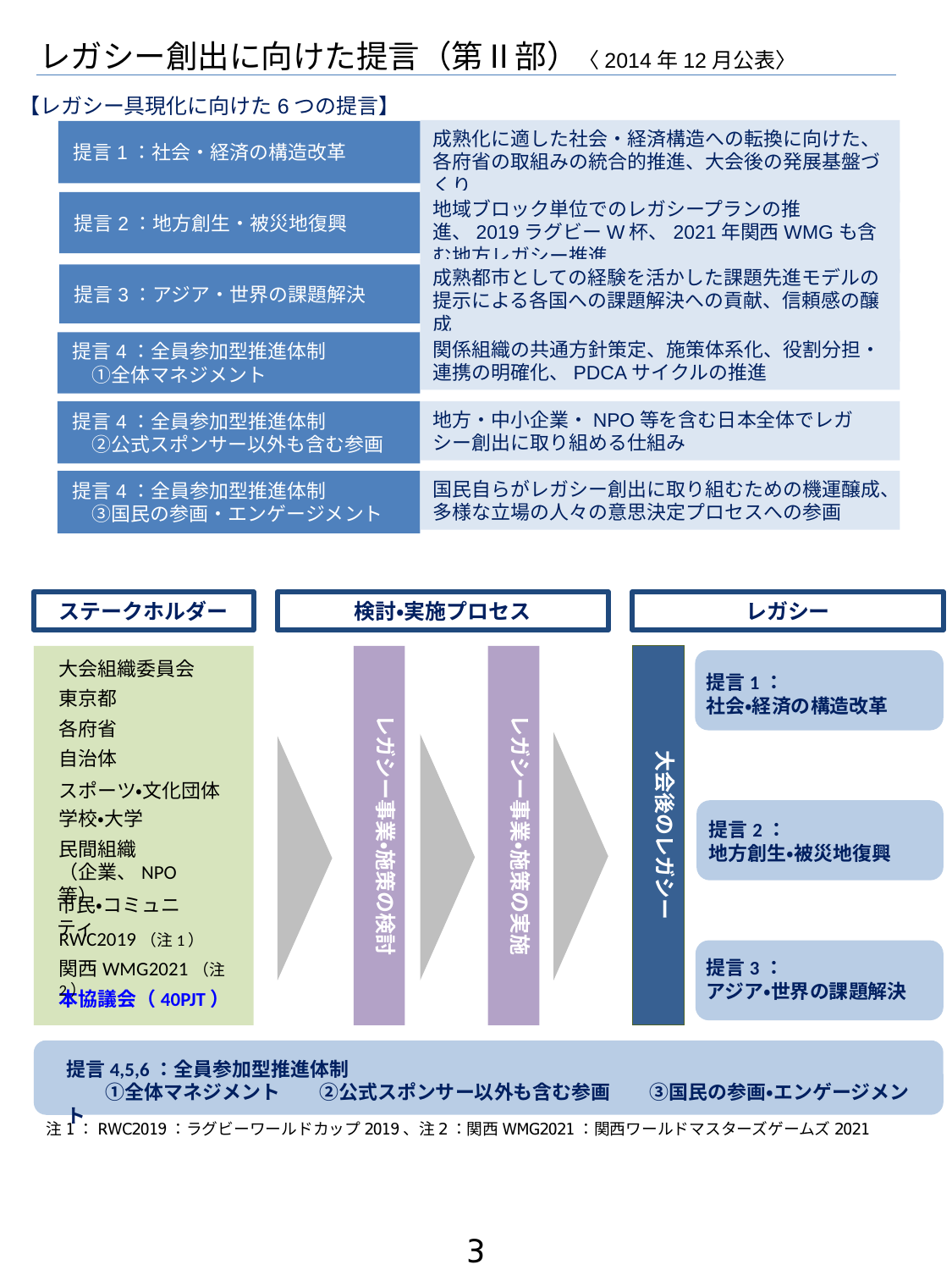

# レガシー創出に向けた提言（第Ⅱ部）〈2014年12月公表〉
【レガシー具現化に向けた6つの提言】
成熟化に適した社会・経済構造への転換に向けた、各府省の取組みの統合的推進、大会後の発展基盤づくり
提言1：社会・経済の構造改革
地域ブロック単位でのレガシープランの推進、2019ラグビーW杯、2021年関西WMGも含む地方レガシー推進
提言2：地方創生・被災地復興
成熟都市としての経験を活かした課題先進モデルの提示による各国への課題解決への貢献、信頼感の醸成
提言3：アジア・世界の課題解決
関係組織の共通方針策定、施策体系化、役割分担・連携の明確化、PDCAサイクルの推進
提言4：全員参加型推進体制
　①全体マネジメント
提言4：全員参加型推進体制
　②公式スポンサー以外も含む参画
地方・中小企業・NPO等を含む日本全体でレガシー創出に取り組める仕組み
提言4：全員参加型推進体制
　③国民の参画・エンゲージメント
国民自らがレガシー創出に取り組むための機運醸成、多様な立場の人々の意思決定プロセスへの参画
レガシー
検討・実施プロセス
ステークホルダー

レガシー事業・施策の検討
レガシー事業・施策の実施
大会後のレガシー
大会組織委員会

提言1：
社会・経済の構造改革
東京都
各府省
自治体
スポーツ・文化団体
学校・大学

提言2：
地方創生・被災地復興

民間組織
（企業、NPO等）

市民・コミュニティ
RWC2019（注1）

提言3：
アジア・世界の課題解決
関西WMG2021（注2）

本協議会（40PJT）

提言4,5,6：全員参加型推進体制
　　①全体マネジメント　　②公式スポンサー以外も含む参画　　③国民の参画・エンゲージメント
注1：RWC2019：ラグビーワールドカップ2019、注2：関西WMG2021：関西ワールドマスターズゲームズ2021
3